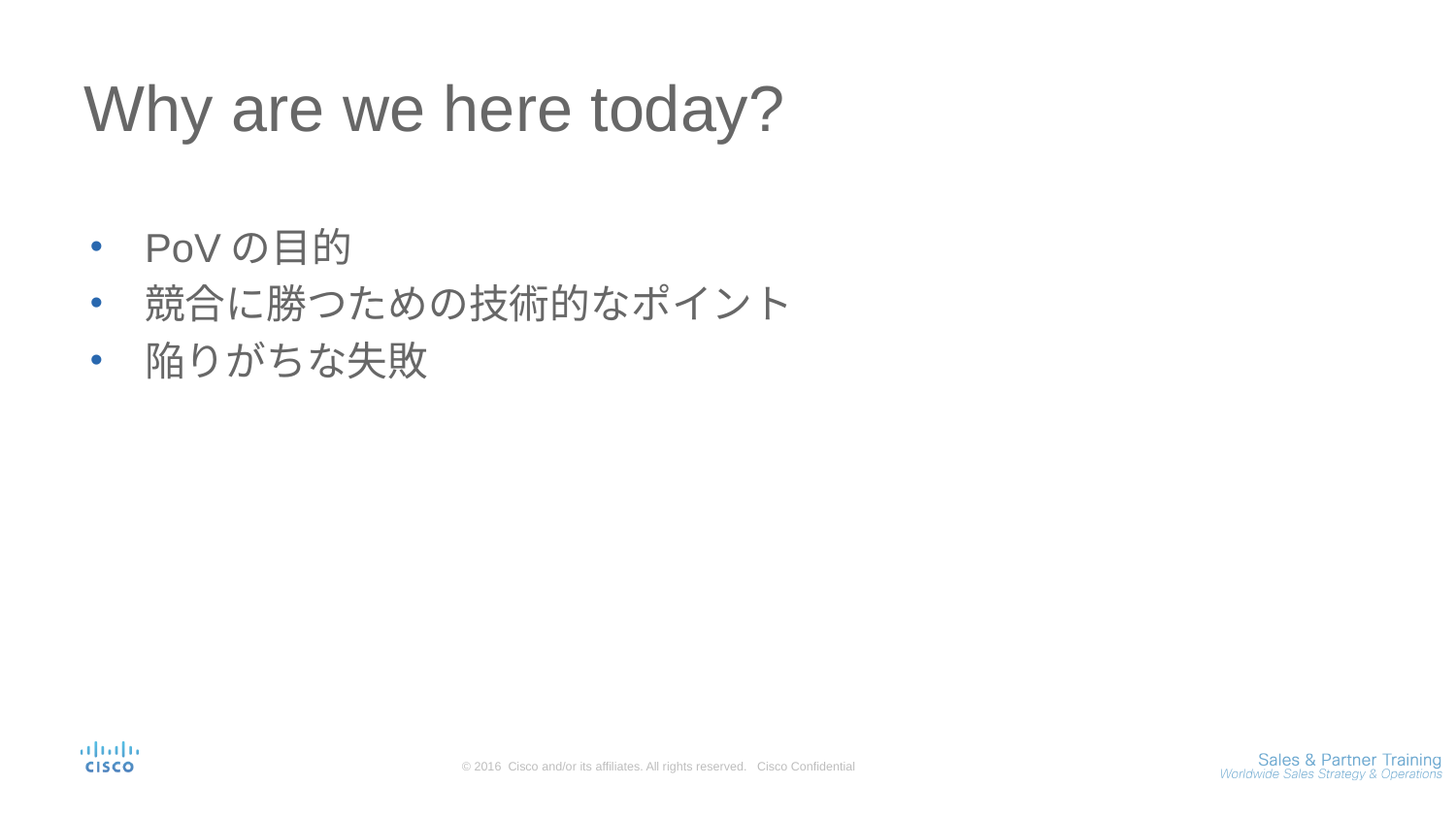

# Why are we here today?
PoVの目的
競合に勝つための技術的なポイント
陥りがちな失敗